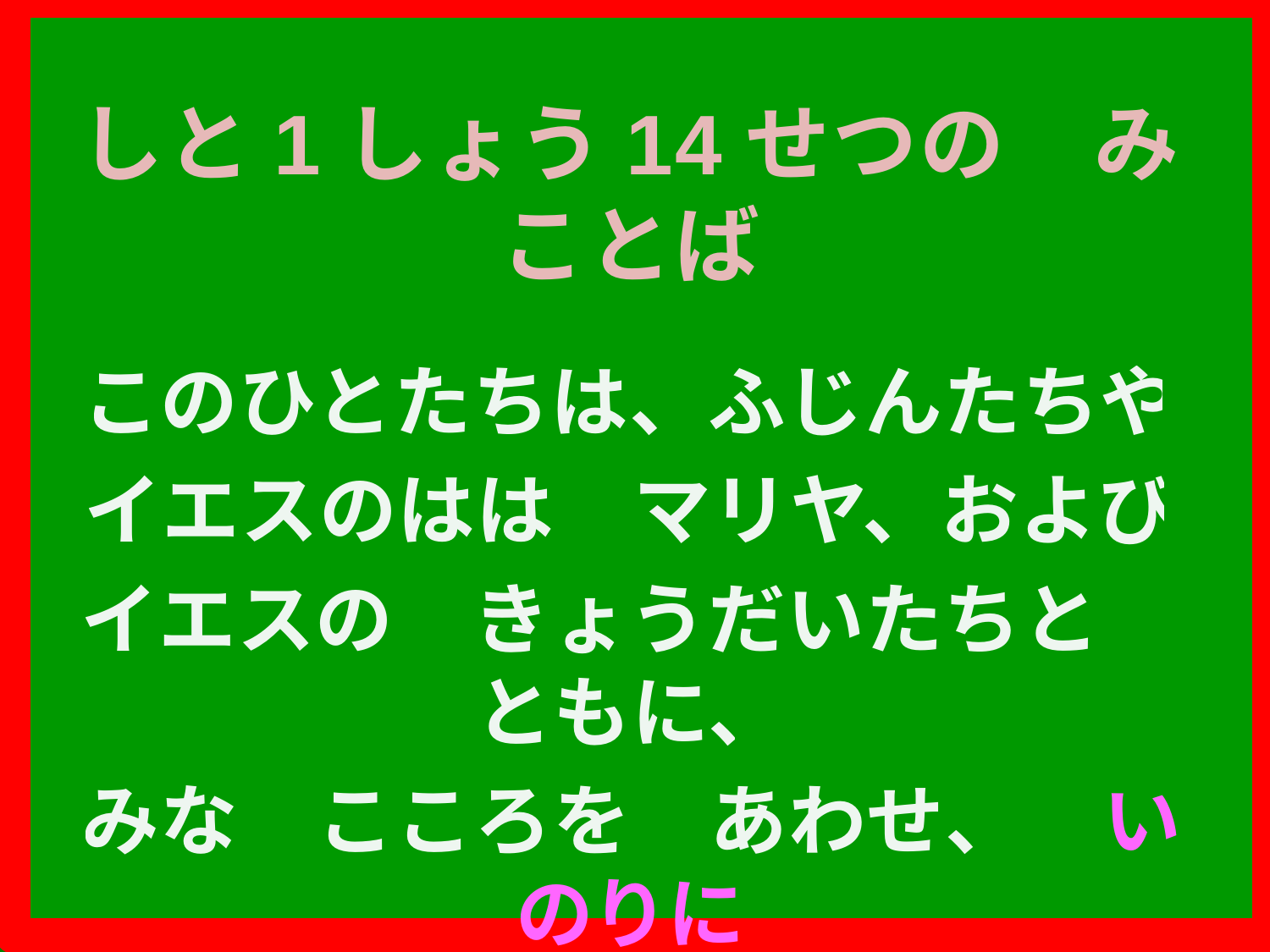

しと1しょう14せつの　みことば

このひとたちは、ふじんたちや
イエスのはは　マリヤ、および
イエスの　きょうだいたちと　ともに、
みな　こころを　あわせ、　いのりに
せんねんしていた。